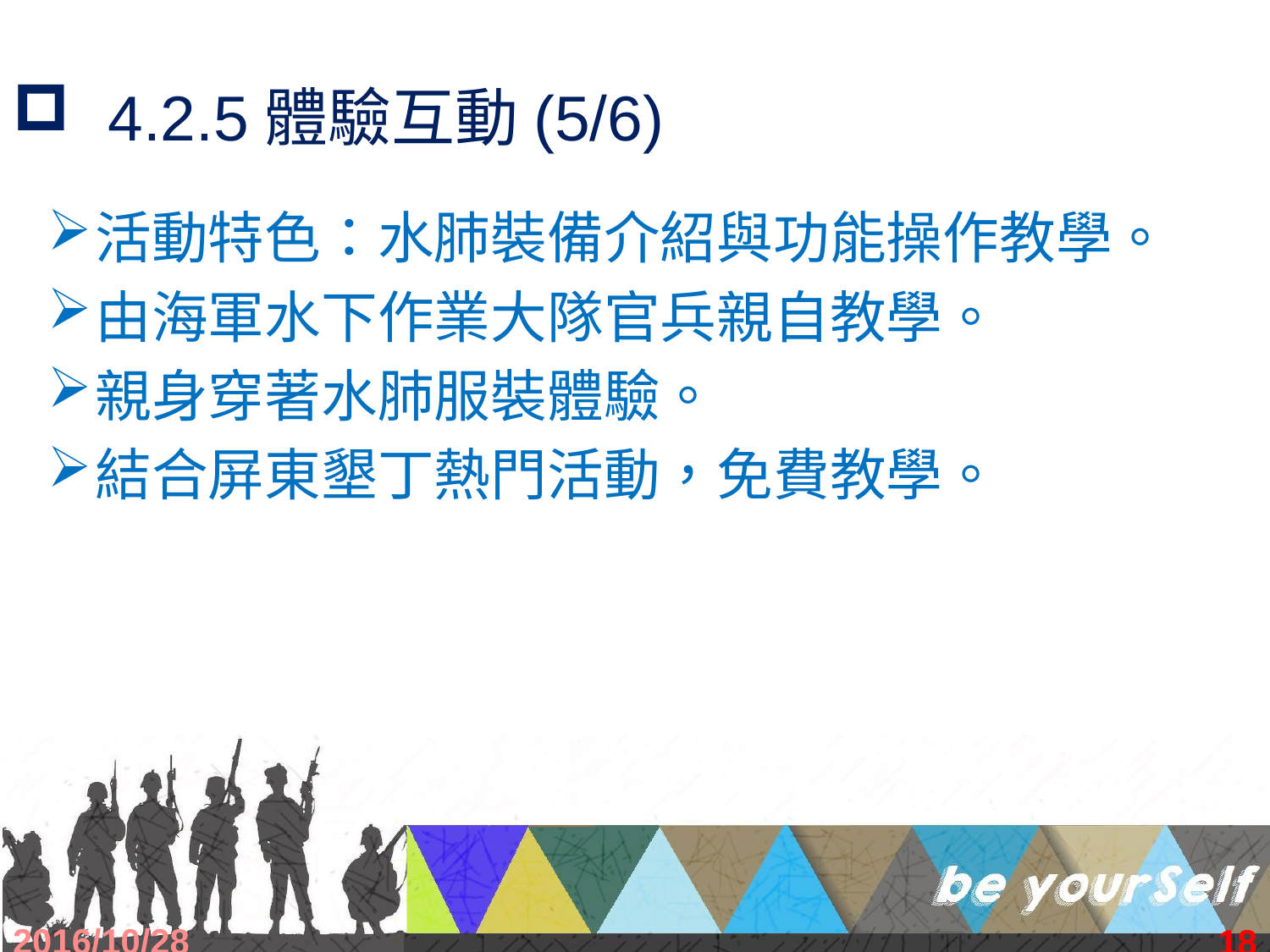

# 4.2.5體驗互動(5/6)
活動特色：水肺裝備介紹與功能操作教學。
由海軍水下作業大隊官兵親自教學。
親身穿著水肺服裝體驗。
結合屏東墾丁熱門活動，免費教學。
2016/10/28
18